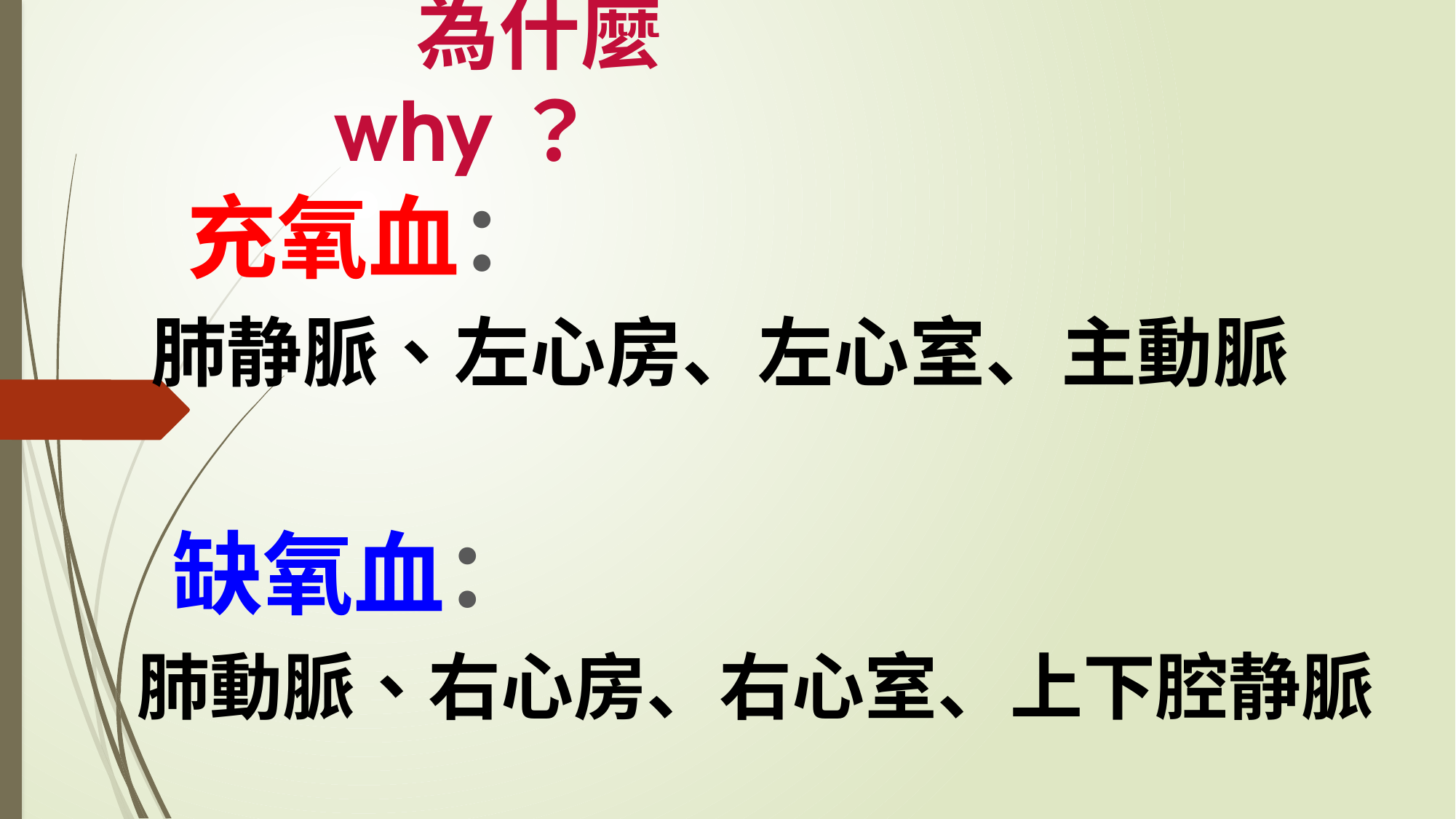

# 為什麼 why？
  充氧血：
   肺静脈、左心房、左心室、主動脈

      缺氧血：
 肺動脈、右心房、右心室、上下腔静脈